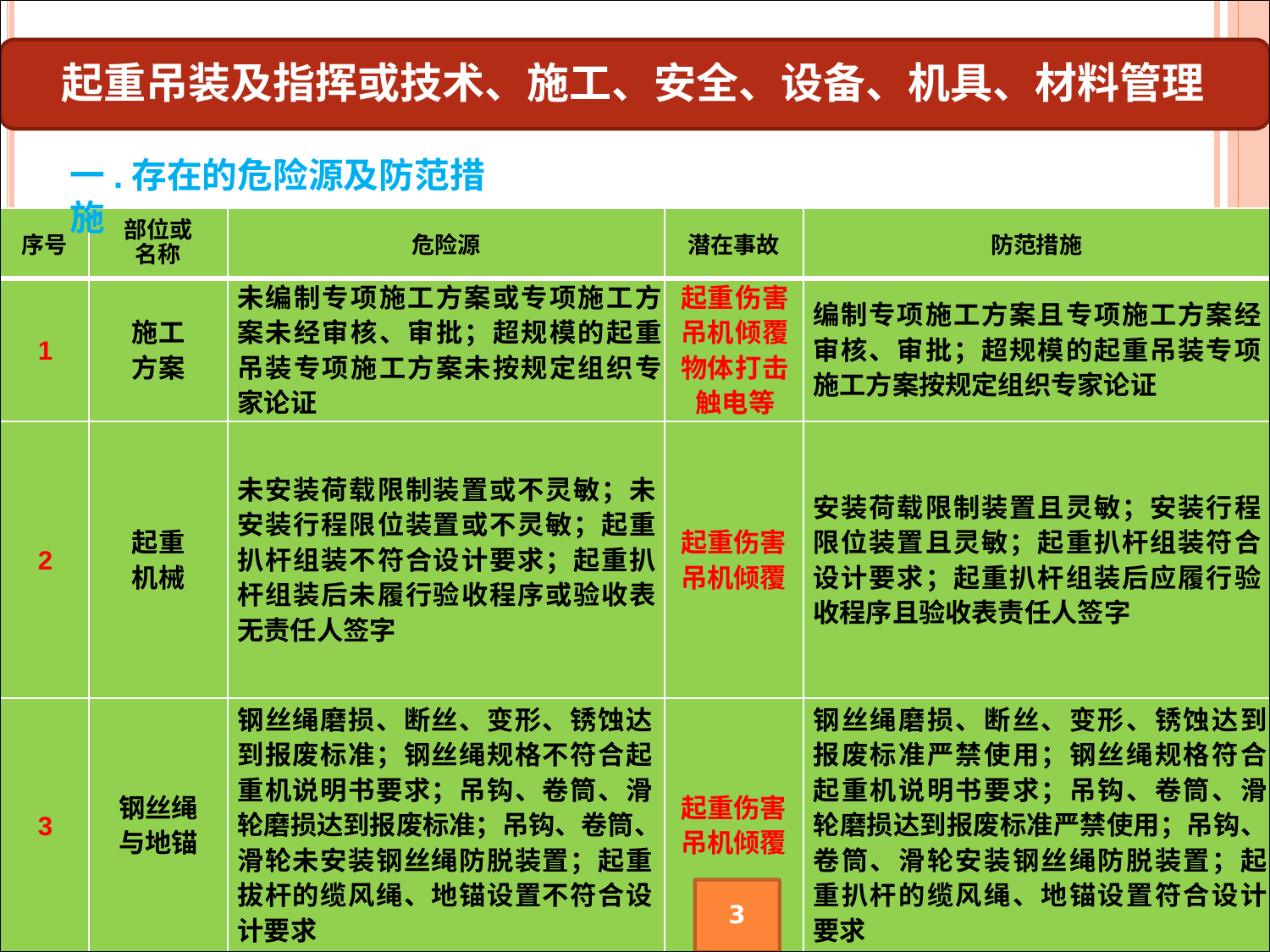

# 起重吊装及指挥或技术、施工、安全、设备、机具、材料管理
一.存在的危险源及防范措施

部位或 名称
序号
危险源
潜在事故
防范措施
未编制专项施工方案或专项施工方 起重伤害 案未经审核、审批；超规模的起重 吊机倾覆 吊装专项施工方案未按规定组织专 物体打击 家论证	触电等

编制专项施工方案且专项施工方案经 审核、审批；超规模的起重吊装专项 施工方案按规定组织专家论证
施工 方案
1

未安装荷载限制装置或不灵敏；未 安装行程限位装置或不灵敏；起重 扒杆组装不符合设计要求；起重扒 杆组装后未履行验收程序或验收表 无责任人签字
安装荷载限制装置且灵敏；安装行程 限位装置且灵敏；起重扒杆组装符合 设计要求；起重扒杆组装后应履行验 收程序且验收表责任人签字
起重 机械
起重伤害 吊机倾覆
2
钢丝绳磨损、断丝、变形、锈蚀达 到报废标准；钢丝绳规格不符合起 重机说明书要求；吊钩、卷筒、滑 轮磨损达到报废标准；吊钩、卷筒、 滑轮未安装钢丝绳防脱装置；起重 拔杆的缆风绳、地锚设置不符合设 计要求
钢丝绳磨损、断丝、变形、锈蚀达到 报废标准严禁使用；钢丝绳规格符合 起重机说明书要求；吊钩、卷筒、滑 轮磨损达到报废标准严禁使用；吊钩、 卷筒、滑轮安装钢丝绳防脱装置；起 重扒杆的缆风绳、地锚设置符合设计 要求

钢丝绳 与地锚
起重伤害 吊机倾覆

3
3

3